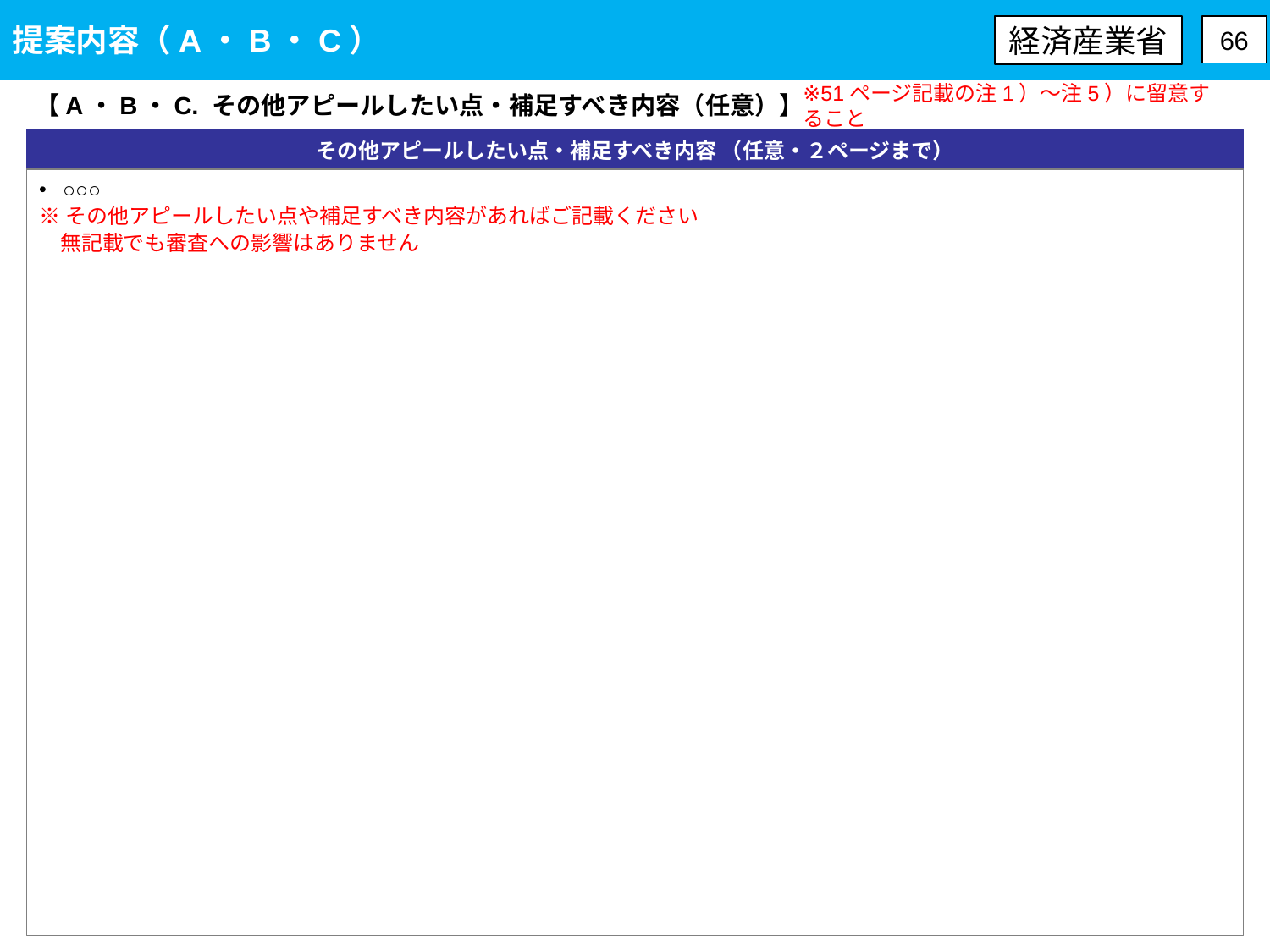

提案内容（A・B・C）
経済産業省
66
【A・B・C. その他アピールしたい点・補足すべき内容（任意）】
※51ページ記載の注1）～注5）に留意すること
その他アピールしたい点・補足すべき内容 （任意・２ページまで）
○○○
※その他アピールしたい点や補足すべき内容があればご記載ください
　無記載でも審査への影響はありません